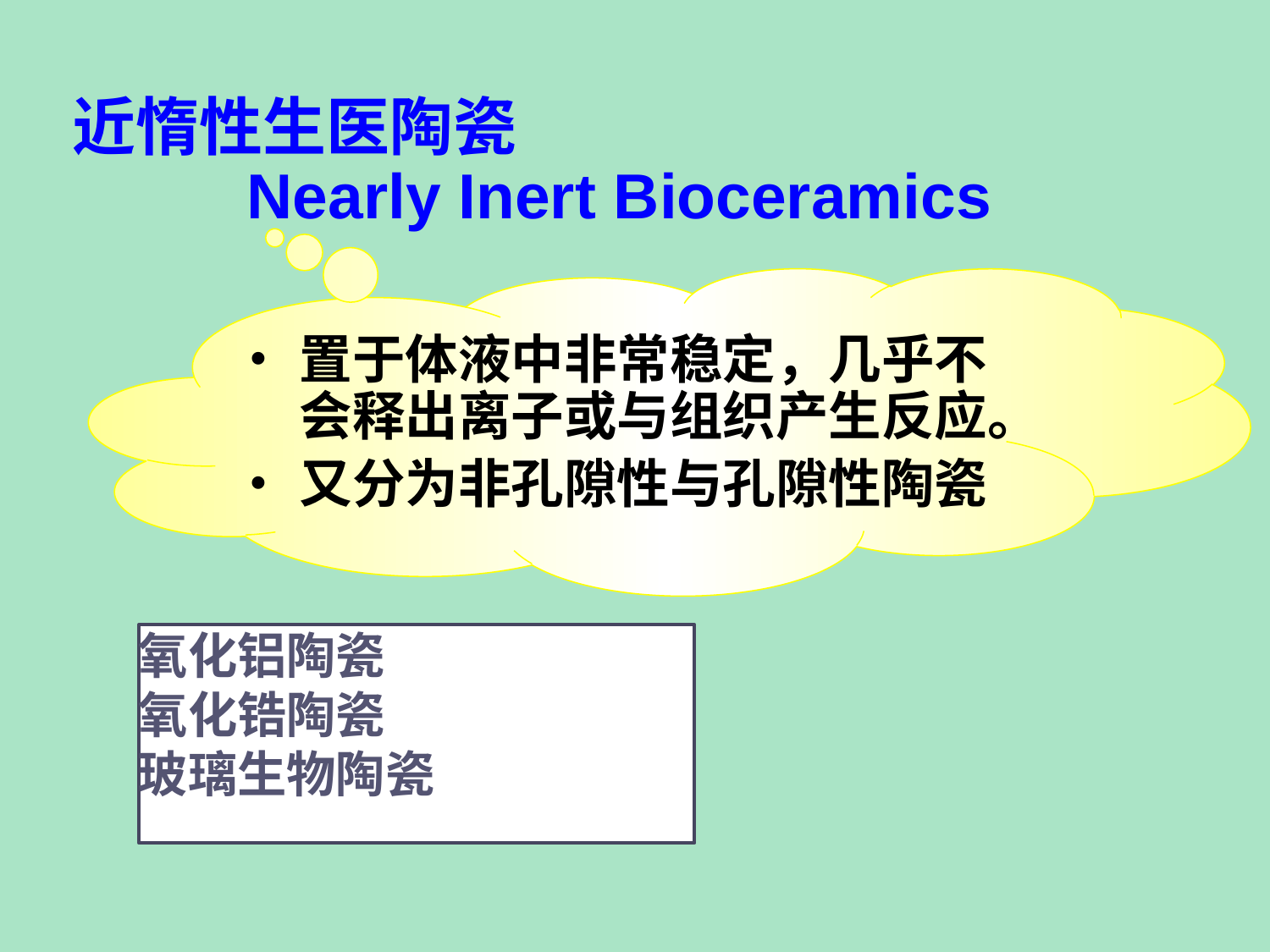

近惰性生医陶瓷
	Nearly Inert Bioceramics
置于体液中非常稳定，几乎不会释出离子或与组织产生反应。
又分为非孔隙性与孔隙性陶瓷
氧化铝陶瓷
氧化锆陶瓷
玻璃生物陶瓷